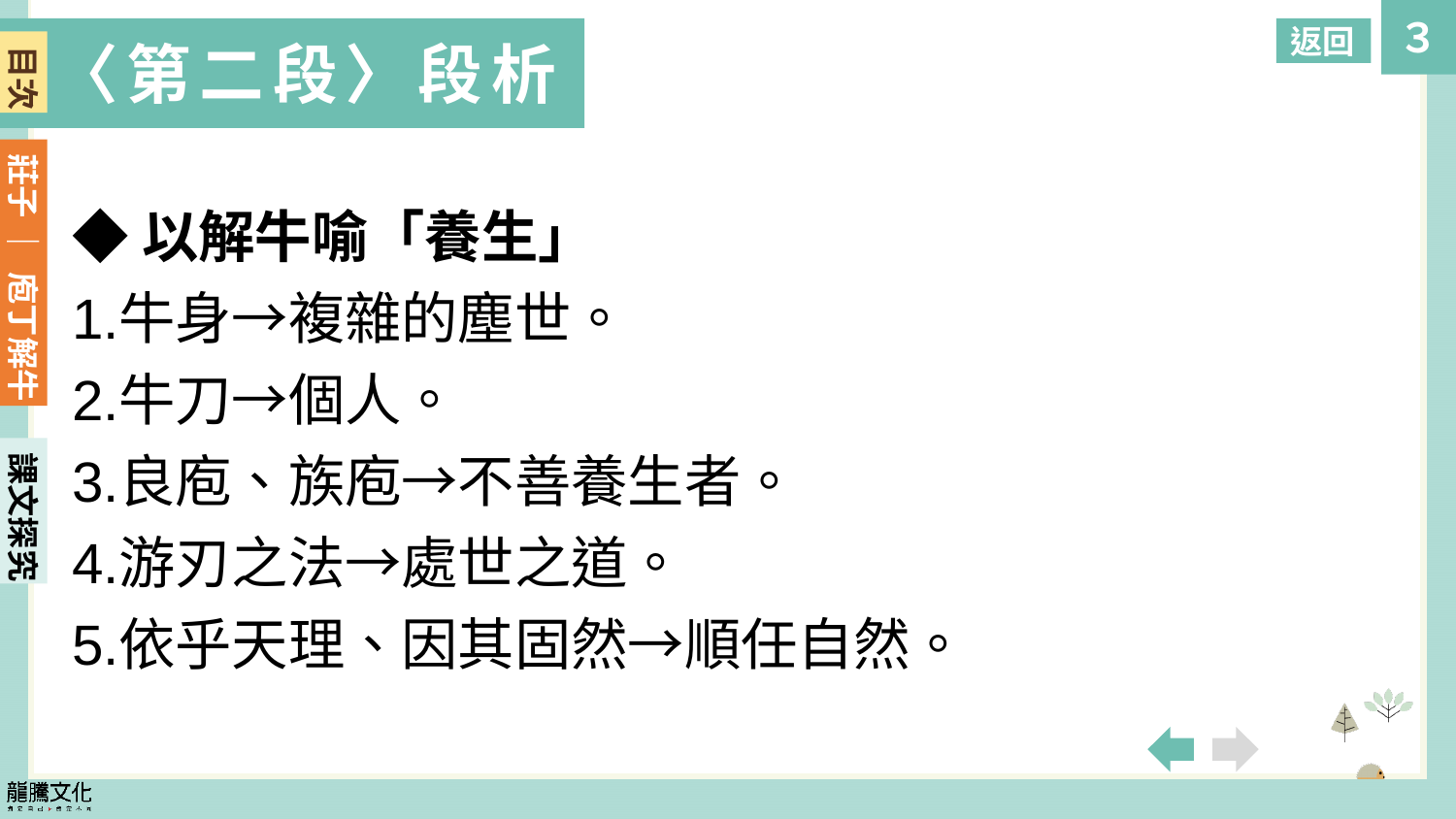

返回
〈第二段〉段析
目次
◆以解牛喻「養生」
牛身→複雜的塵世。
牛刀→個人。
良庖、族庖→不善養生者。
游刃之法→處世之道。
依乎天理、因其固然→順任自然。